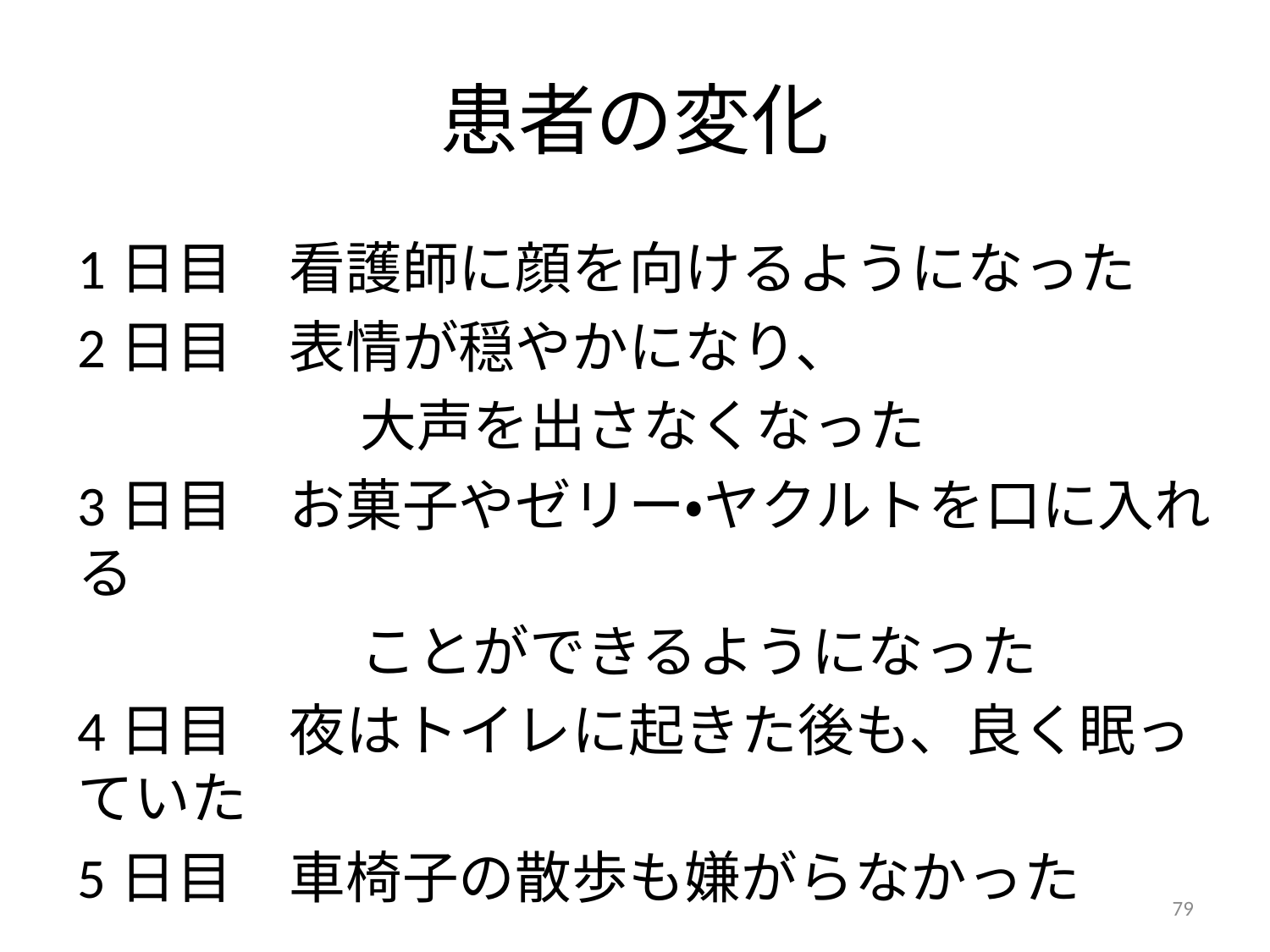

# 患者の変化
1日目　看護師に顔を向けるようになった
2日目　表情が穏やかになり、
　　　　　大声を出さなくなった
3日目　お菓子やゼリー・ヤクルトを口に入れる
　　　　　ことができるようになった
4日目　夜はトイレに起きた後も、良く眠っていた
5日目　車椅子の散歩も嫌がらなかった
79